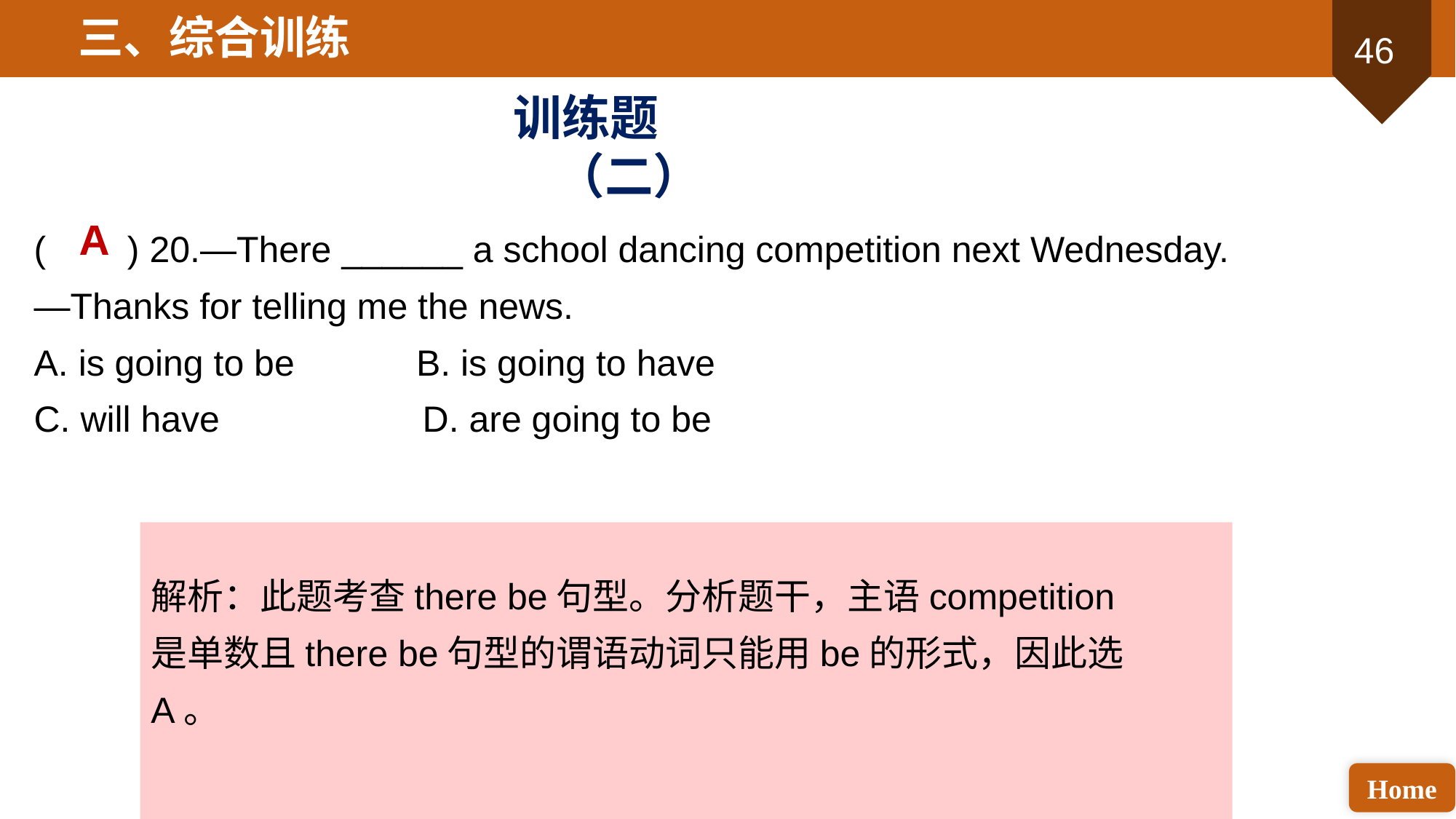

三、综合训练
训练题（二）
A
(        ) 20.—There ______ a school dancing competition next Wednesday.
—Thanks for telling me the news.
A. is going to be            B. is going to have
C. will have                    D. are going to be

解析：此题考查there be句型。分析题干，主语competition是单数且there be句型的谓语动词只能用be的形式，因此选A。